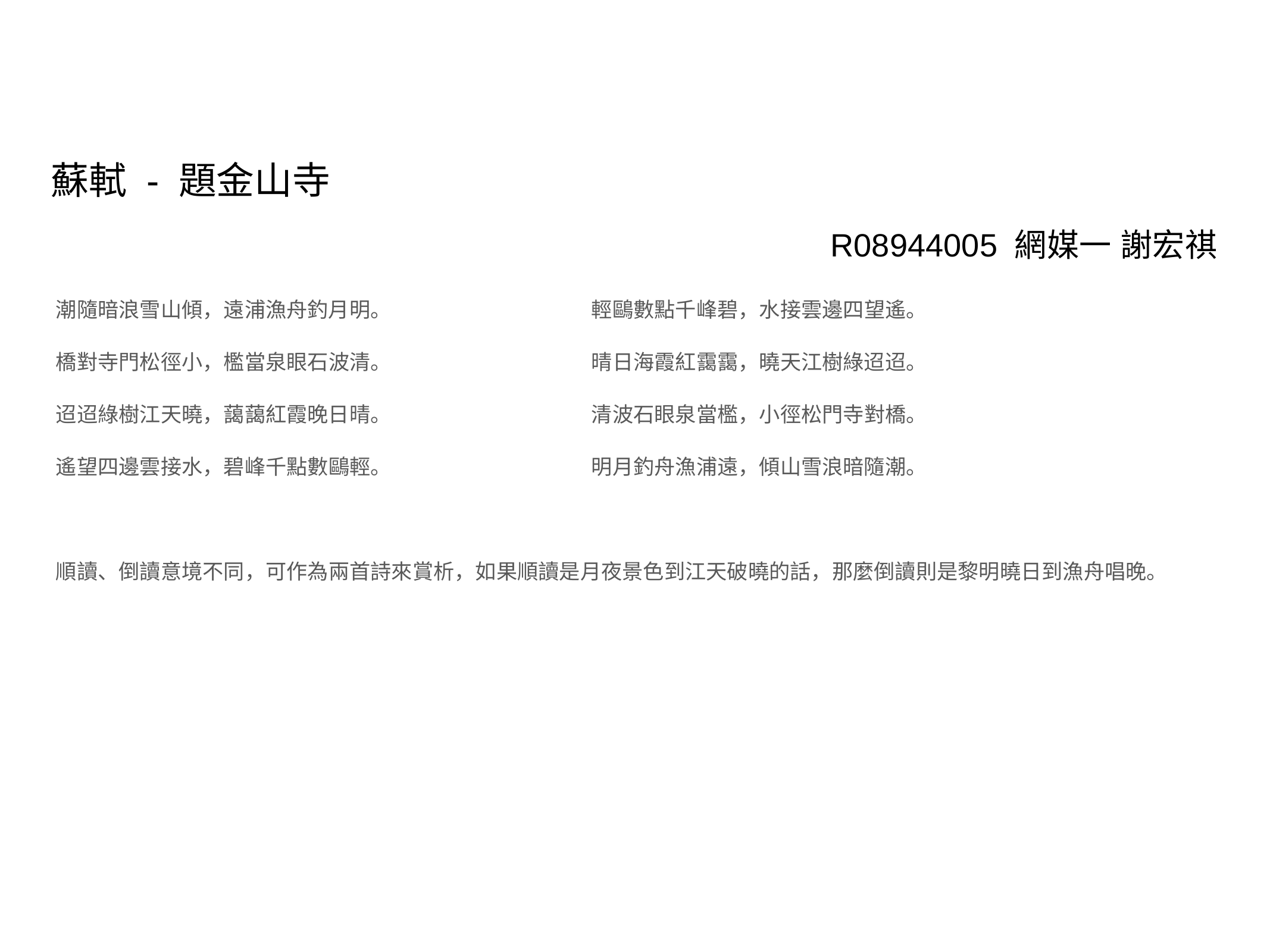

# 蘇軾 - 題金山寺
R08944005 網媒一 謝宏祺
潮隨暗浪雪山傾，遠浦漁舟釣月明。			輕鷗數點千峰碧，水接雲邊四望遙。
橋對寺門松徑小，檻當泉眼石波清。			晴日海霞紅靄靄，曉天江樹綠迢迢。
迢迢綠樹江天曉，藹藹紅霞晚日晴。			清波石眼泉當檻，小徑松門寺對橋。
遙望四邊雲接水，碧峰千點數鷗輕。			明月釣舟漁浦遠，傾山雪浪暗隨潮。

順讀、倒讀意境不同，可作為兩首詩來賞析，如果順讀是月夜景色到江天破曉的話，那麼倒讀則是黎明曉日到漁舟唱晚。